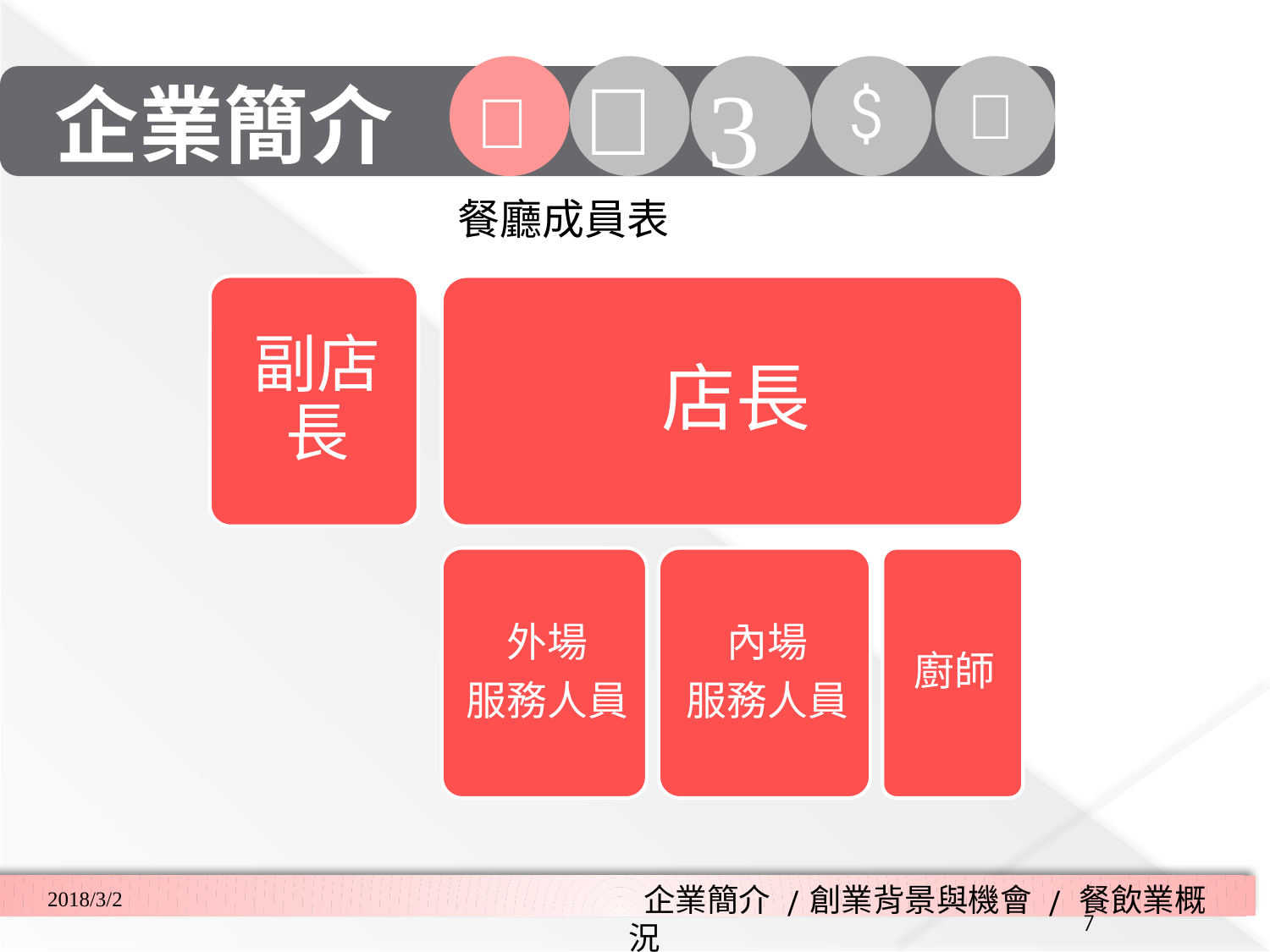

# 企業簡介
餐廳成員表

副店長
店長
外場
服務人員
內場
服務人員
廚師
 企業簡介 /創業背景與機會 / 餐飲業概況
2018/3/2
7